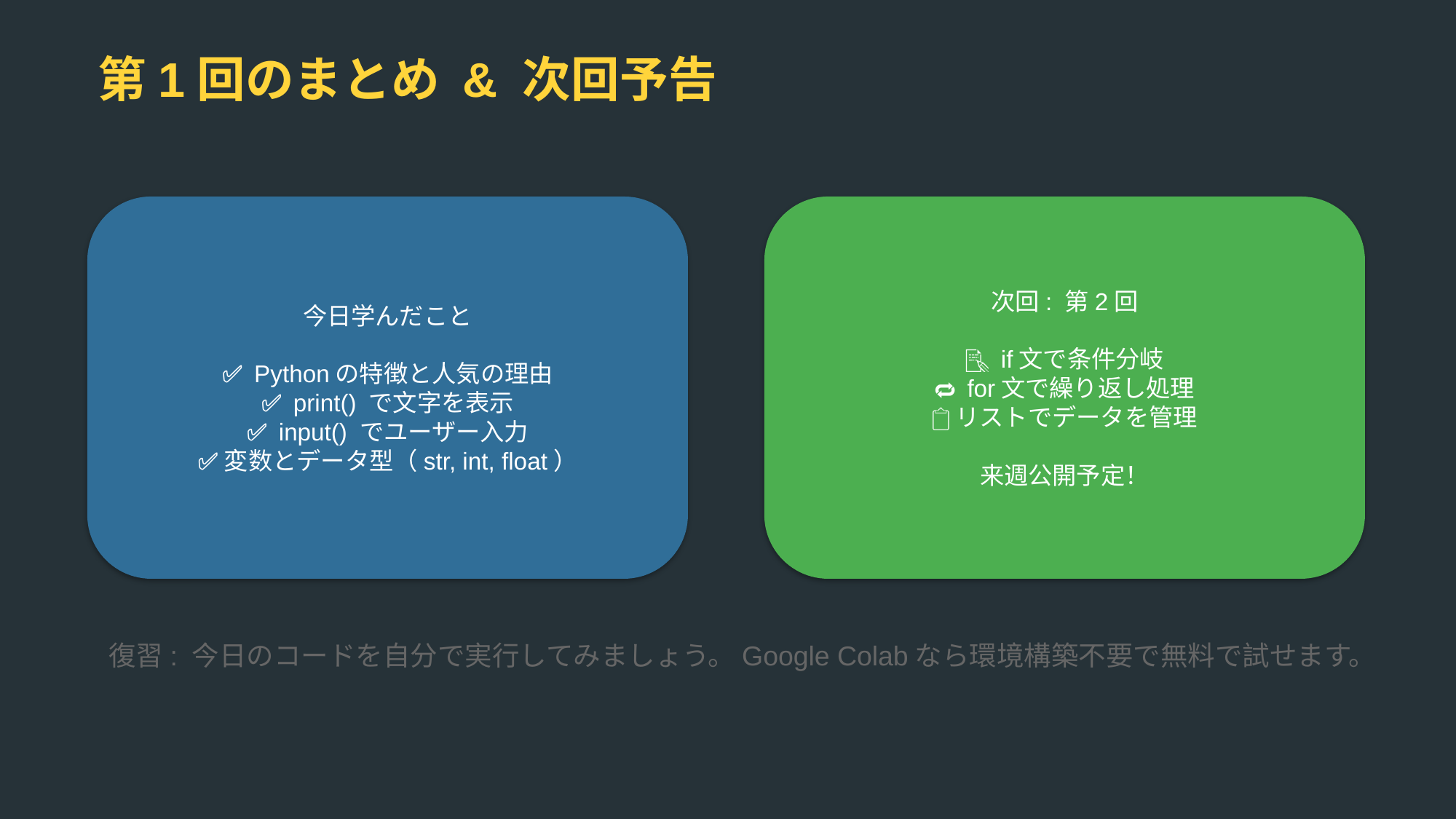

第1回のまとめ & 次回予告
今日学んだこと
✅ Pythonの特徴と人気の理由
✅ print() で文字を表示
✅ input() でユーザー入力
✅ 変数とデータ型（str, int, float）
次回: 第2回
📝 if文で条件分岐
🔁 for文で繰り返し処理
📋 リストでデータを管理
来週公開予定！
復習: 今日のコードを自分で実行してみましょう。Google Colabなら環境構築不要で無料で試せます。